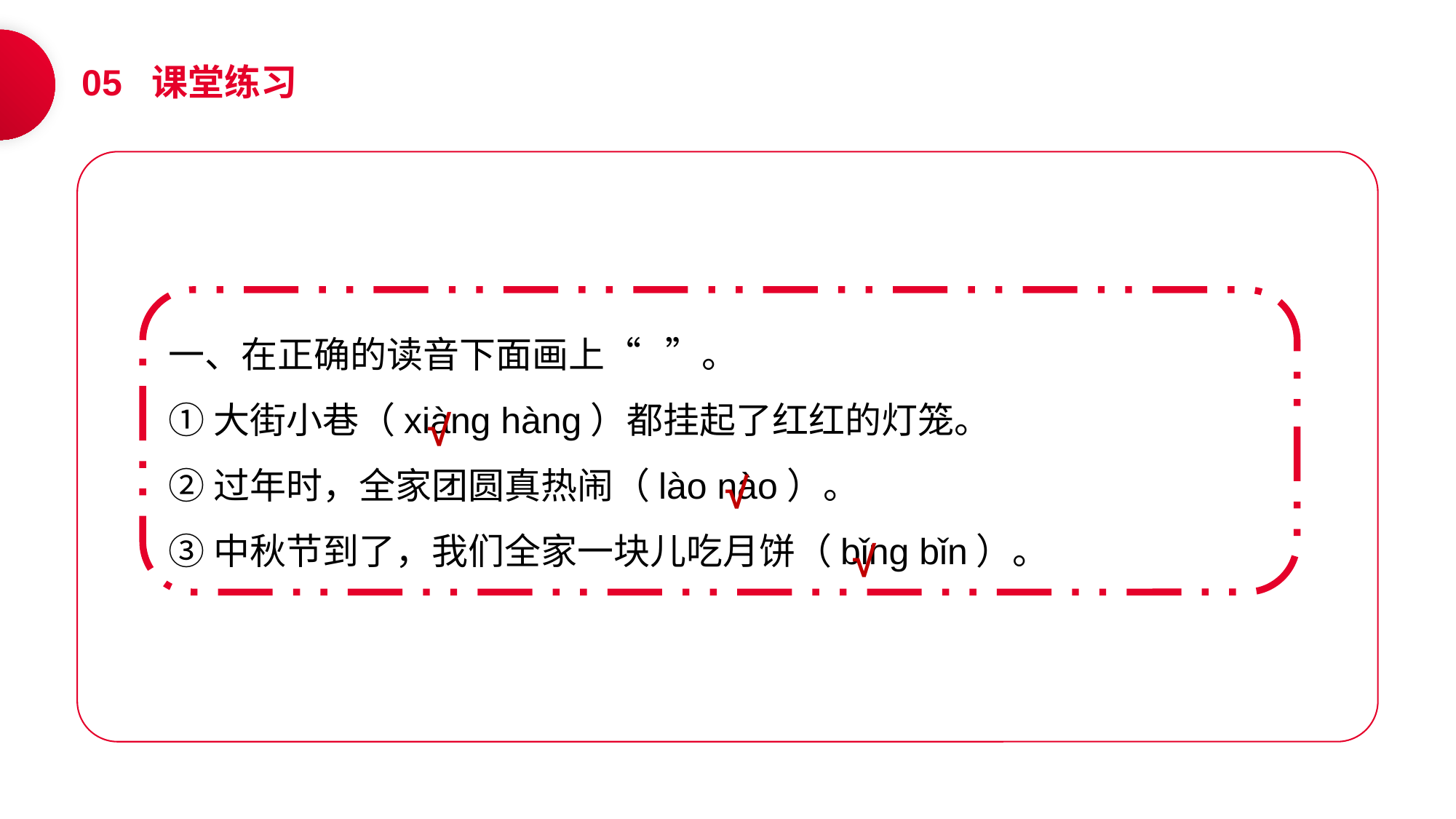

05  课堂练习
一、在正确的读音下面画上“   ”。
①大街小巷（xiànɡ hànɡ）都挂起了红红的灯笼。
②过年时，全家团圆真热闹（lào nào）。
③中秋节到了，我们全家一块儿吃月饼（bǐnɡ bǐn）。
√
√
√